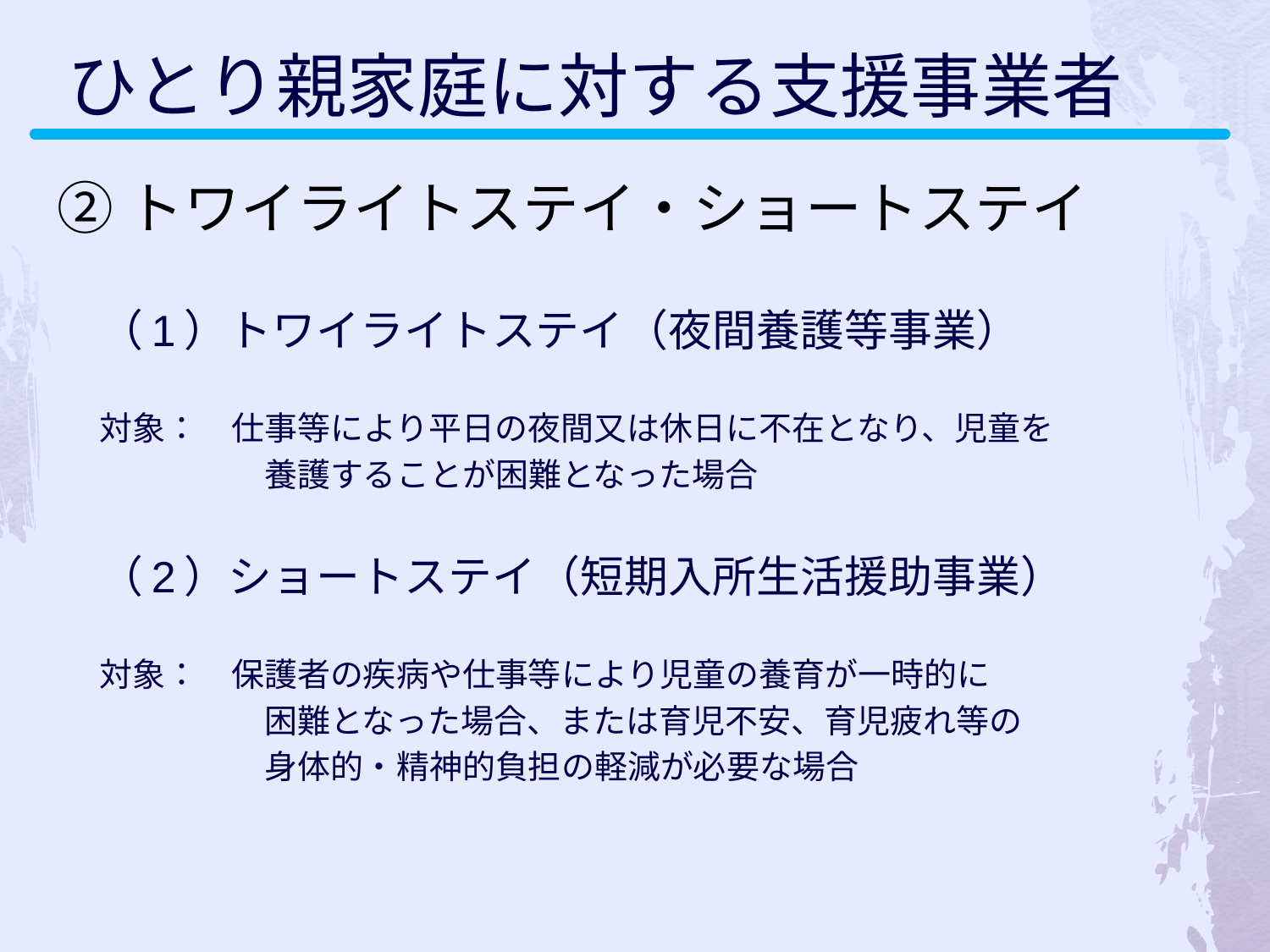

ひとり親家庭に対する支援事業者
②トワイライトステイ・ショートステイ
（1）トワイライトステイ（夜間養護等事業）

対象：　仕事等により平日の夜間又は休日に不在となり、児童を
　　　　　養護することが困難となった場合

（2）ショートステイ（短期入所生活援助事業）

対象：　保護者の疾病や仕事等により児童の養育が一時的に
　　　　　困難となった場合、または育児不安、育児疲れ等の
　　　　　身体的・精神的負担の軽減が必要な場合